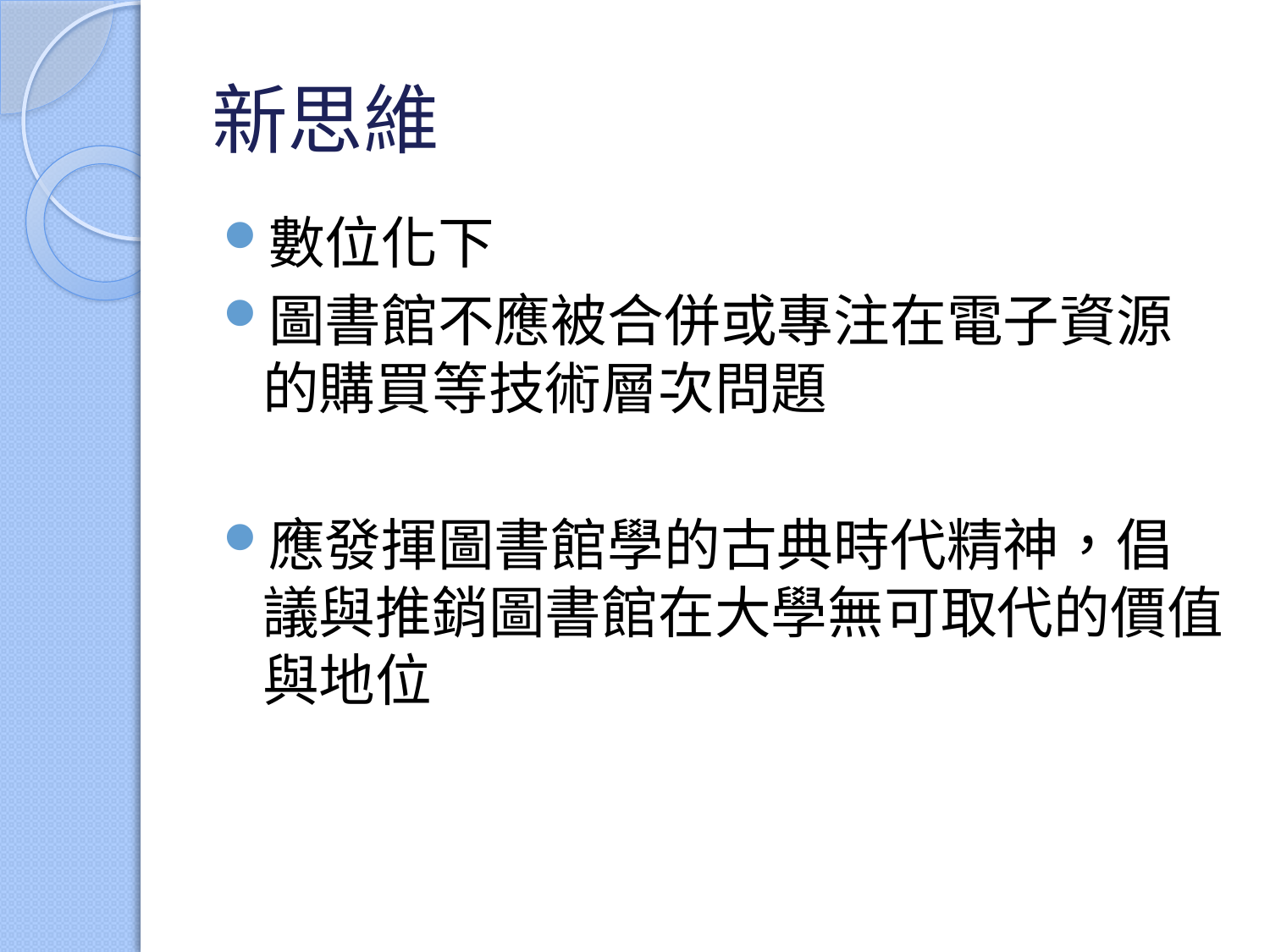

# 新思維
數位化下
圖書館不應被合併或專注在電子資源的購買等技術層次問題

應發揮圖書館學的古典時代精神，倡議與推銷圖書館在大學無可取代的價值與地位